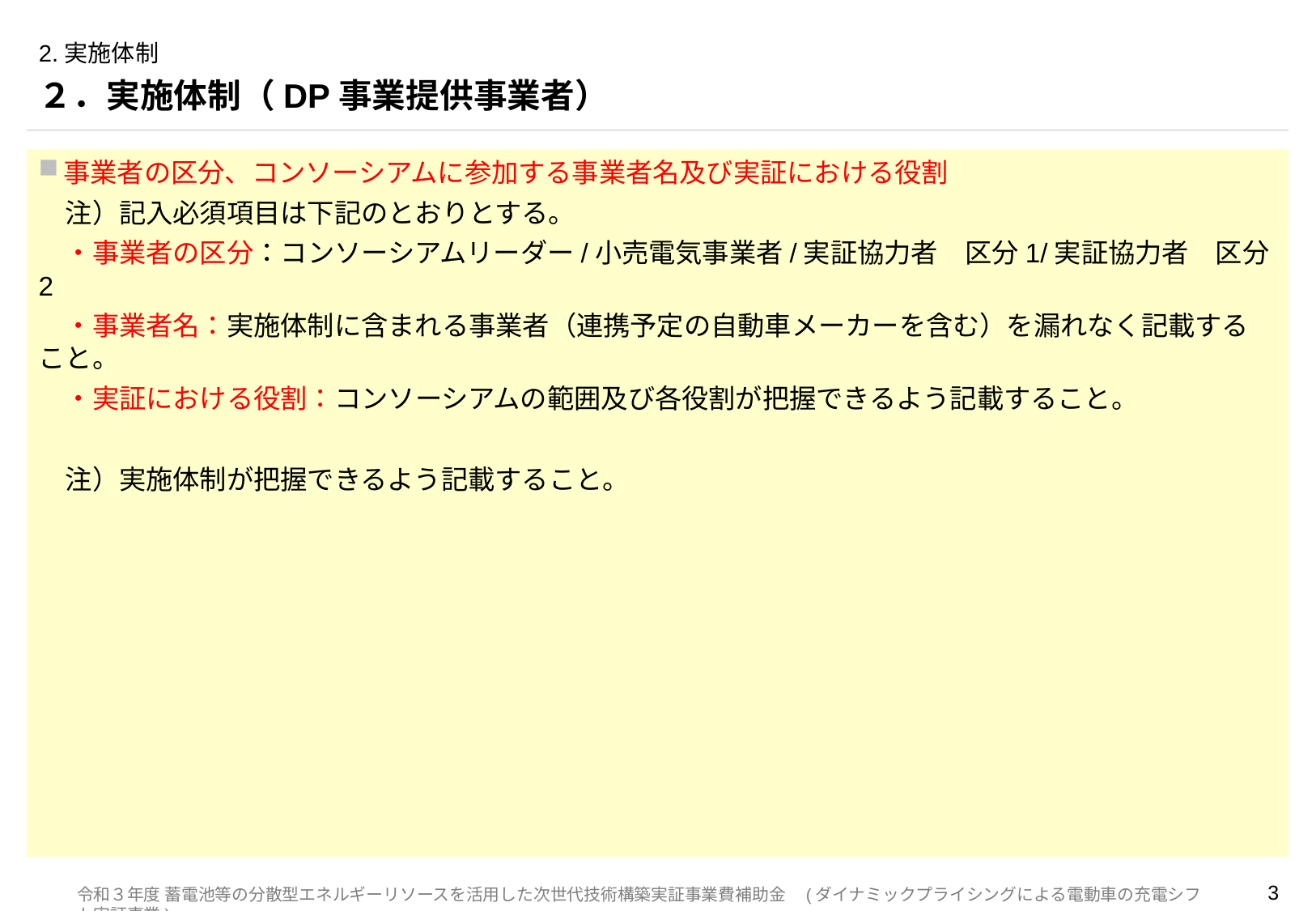

# 2.実施体制
２．実施体制（DP事業提供事業者）
事業者の区分、コンソーシアムに参加する事業者名及び実証における役割
　注）記入必須項目は下記のとおりとする。
　・事業者の区分：コンソーシアムリーダー/小売電気事業者/実証協力者　区分1/実証協力者　区分2
　・事業者名：実施体制に含まれる事業者（連携予定の自動車メーカーを含む）を漏れなく記載すること。
　・実証における役割：コンソーシアムの範囲及び各役割が把握できるよう記載すること。

　注）実施体制が把握できるよう記載すること。